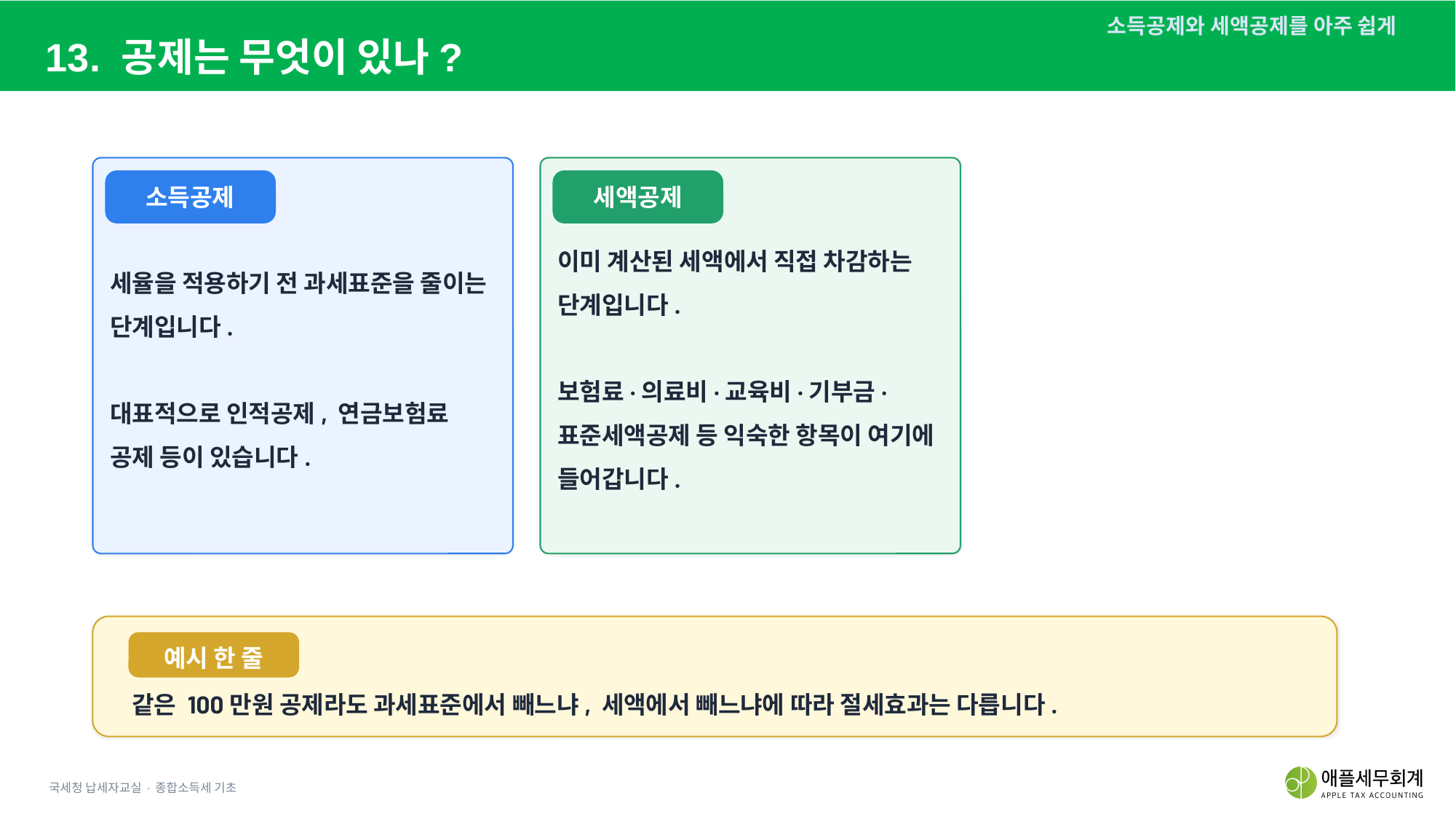

소득공제와 세액공제를 아주 쉽게
13. 공제는 무엇이 있나?

소득공제
세액공제
강의 요령
세율을 적용하기 전 과세표준을 줄이는 단계입니다.

대표적으로 인적공제, 연금보험료 공제 등이 있습니다.
이미 계산된 세액에서 직접 차감하는 단계입니다.

보험료·의료비·교육비·기부금·표준세액공제 등 익숙한 항목이 여기에 들어갑니다.

예시 한 줄
같은 100만원 공제라도 과세표준에서 빼느냐, 세액에서 빼느냐에 따라 절세효과는 다릅니다.
국세청 납세자교실 · 종합소득세 기초